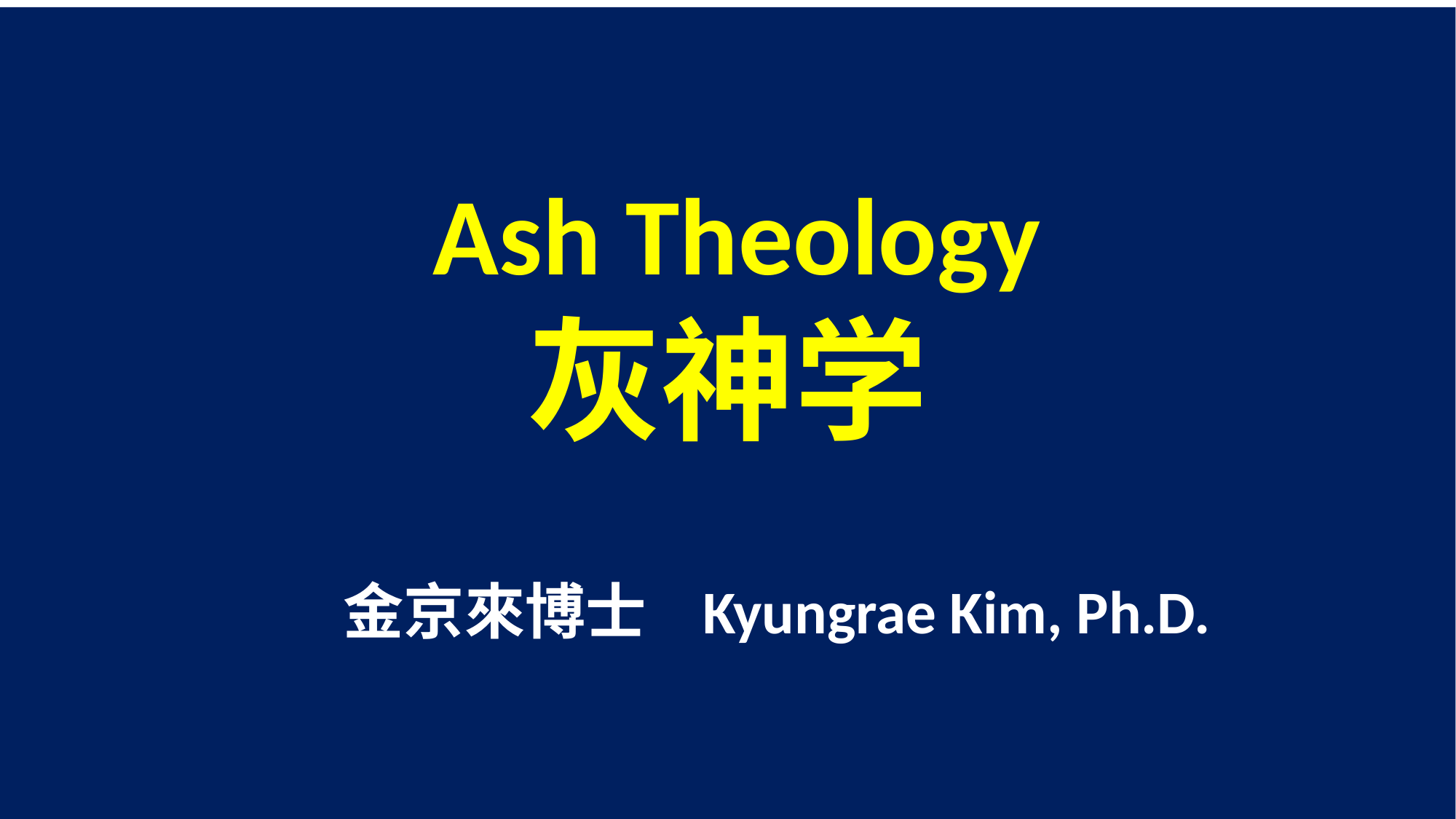

Ash Theology
灰神学

                       金京來博士   Kyungrae Kim, Ph.D.